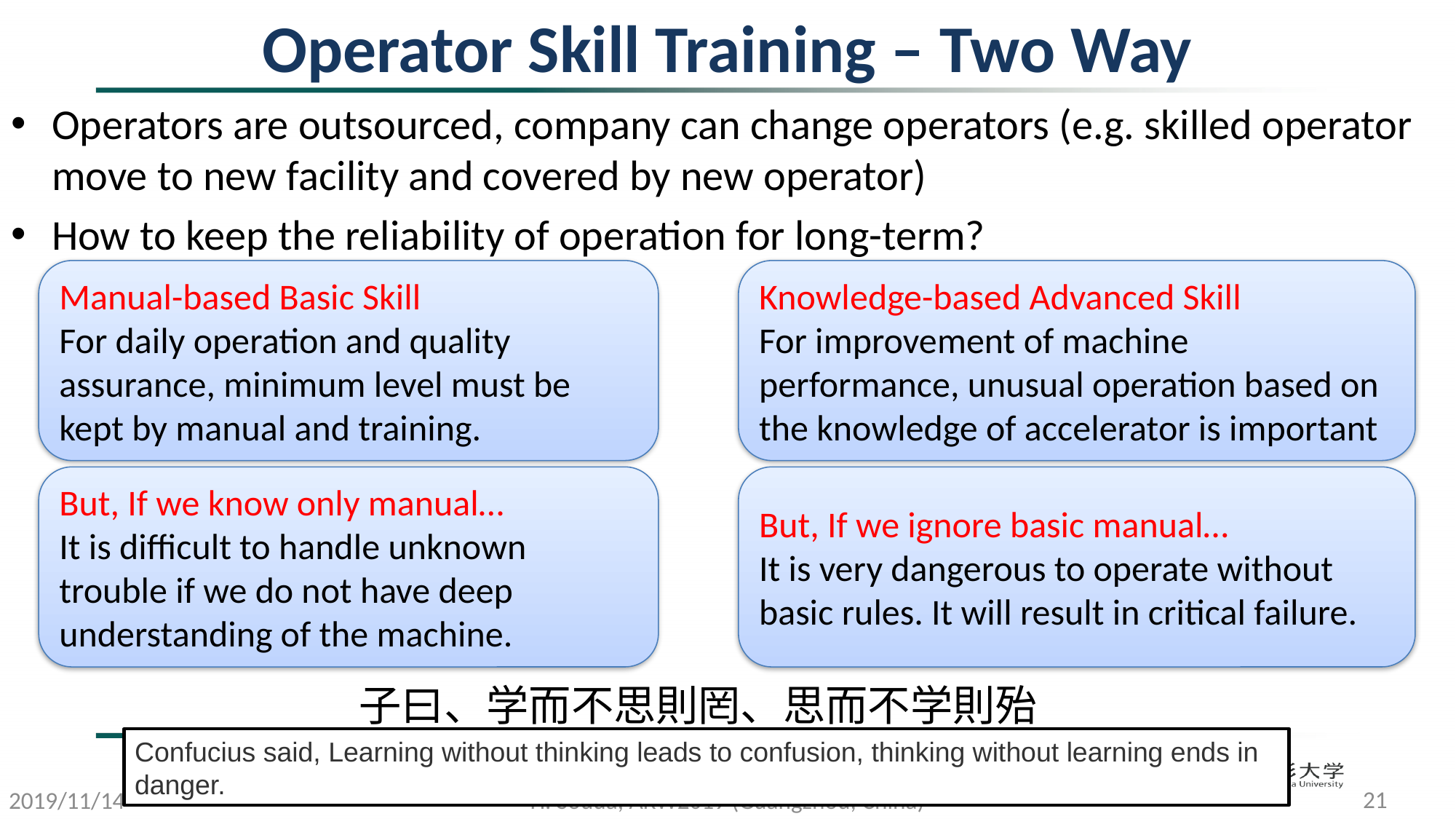

# Operator Skill Training – Two Way
Operators are outsourced, company can change operators (e.g. skilled operator move to new facility and covered by new operator)
How to keep the reliability of operation for long-term?
Manual-based Basic Skill
For daily operation and quality assurance, minimum level must be kept by manual and training.
Knowledge-based Advanced Skill
For improvement of machine performance, unusual operation based on the knowledge of accelerator is important
But, If we ignore basic manual…
It is very dangerous to operate without basic rules. It will result in critical failure.
But, If we know only manual…
It is difficult to handle unknown trouble if we do not have deep understanding of the machine.
子曰、学而不思則罔、思而不学則殆
Confucius said, Learning without thinking leads to confusion, thinking without learning ends in danger.
21
2019/11/14
H. Souda, ARW2019 (Guangzhou, China)